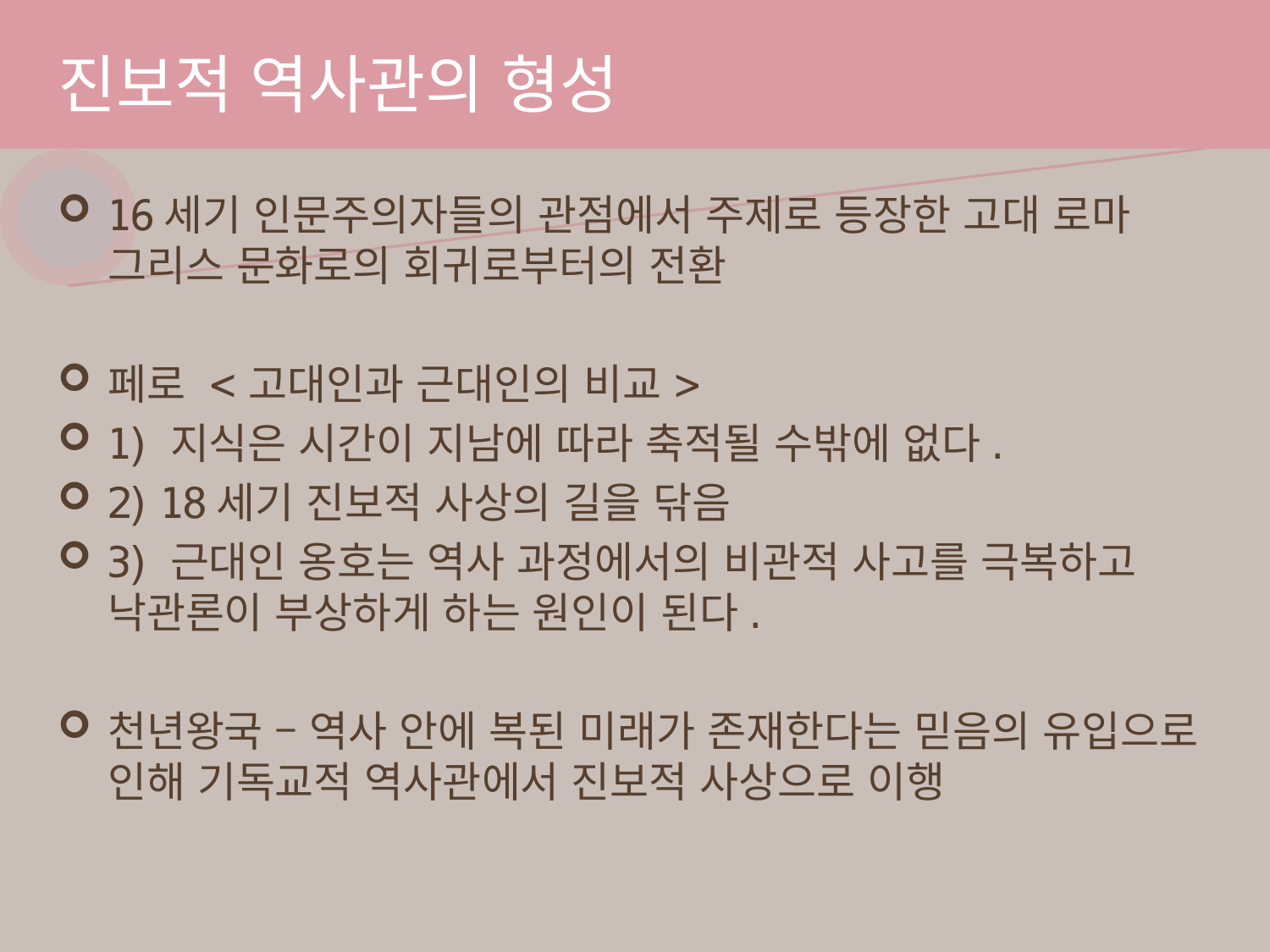

# 진보적 역사관의 형성
16세기 인문주의자들의 관점에서 주제로 등장한 고대 로마 그리스 문화로의 회귀로부터의 전환

페로 <고대인과 근대인의 비교>
1) 지식은 시간이 지남에 따라 축적될 수밖에 없다.
2) 18세기 진보적 사상의 길을 닦음
3) 근대인 옹호는 역사 과정에서의 비관적 사고를 극복하고 낙관론이 부상하게 하는 원인이 된다.

천년왕국 – 역사 안에 복된 미래가 존재한다는 믿음의 유입으로 인해 기독교적 역사관에서 진보적 사상으로 이행